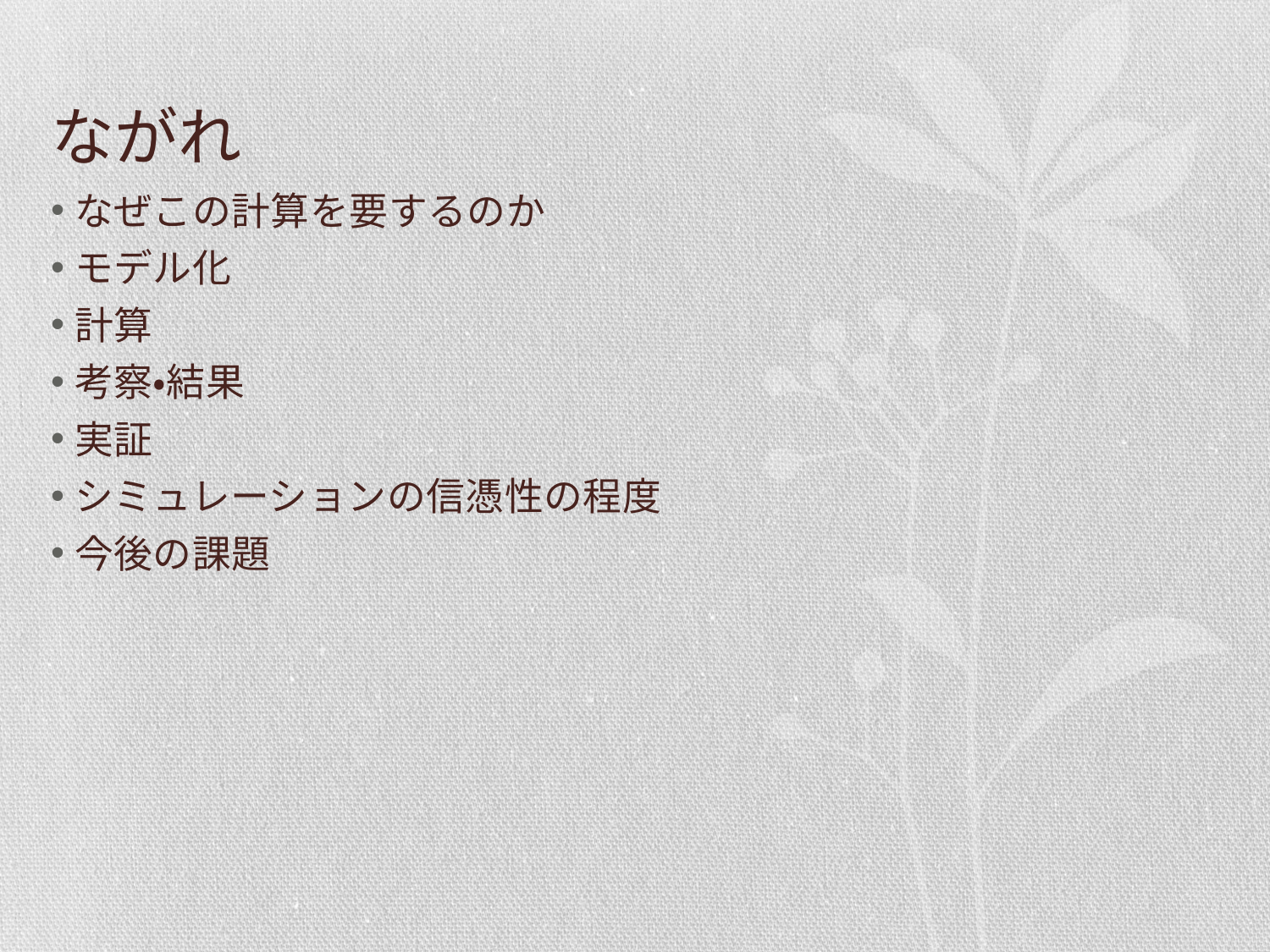

# ながれ
なぜこの計算を要するのか
モデル化
計算
考察・結果
実証
シミュレーションの信憑性の程度
今後の課題